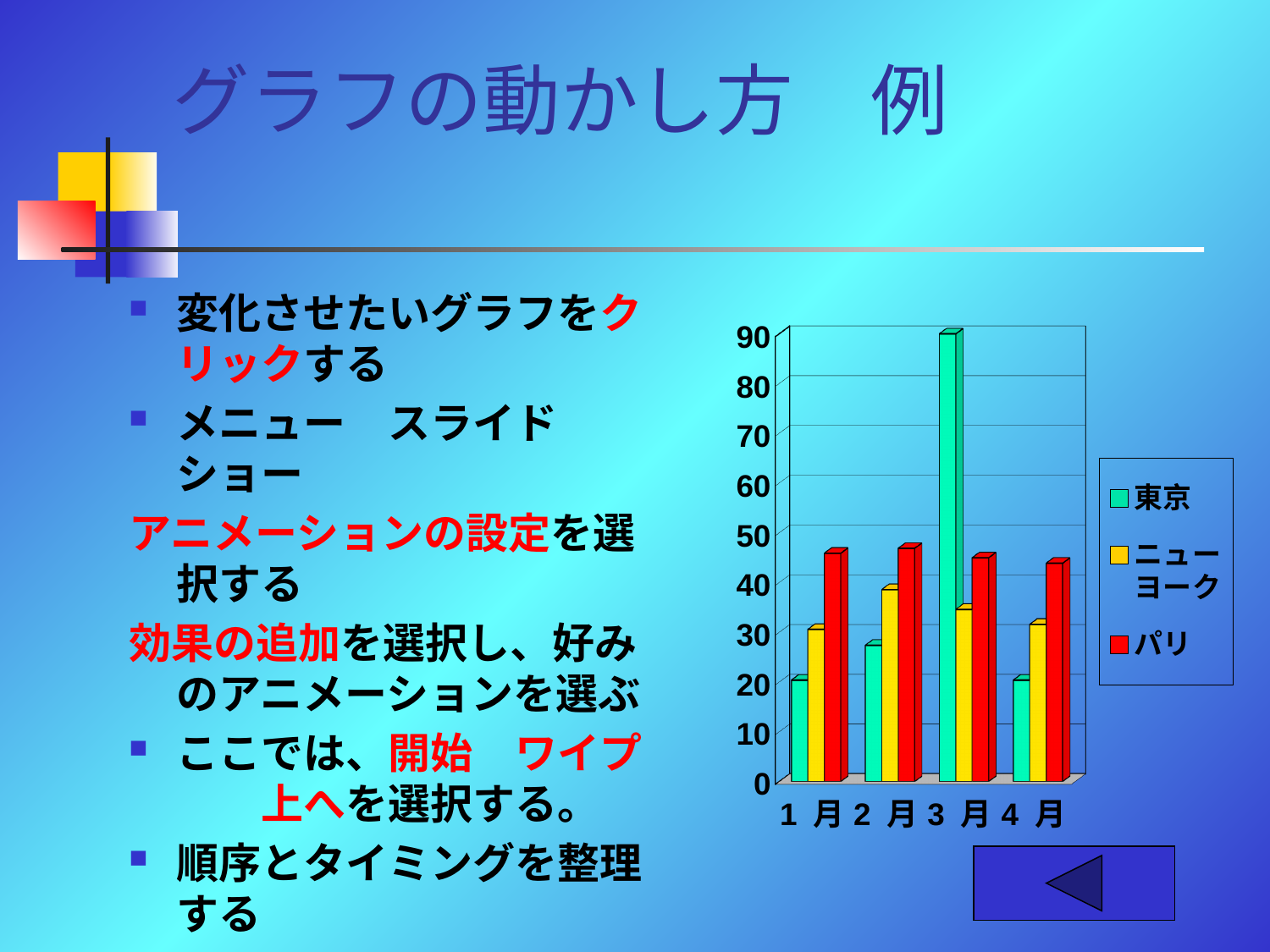

# グラフの動かし方　例
変化させたいグラフをクリックする
メニュー　スライドショー
アニメーションの設定を選択する
効果の追加を選択し、好みのアニメーションを選ぶ
ここでは、開始　ワイプ　　上へを選択する。
順序とタイミングを整理する

[unsupported chart]